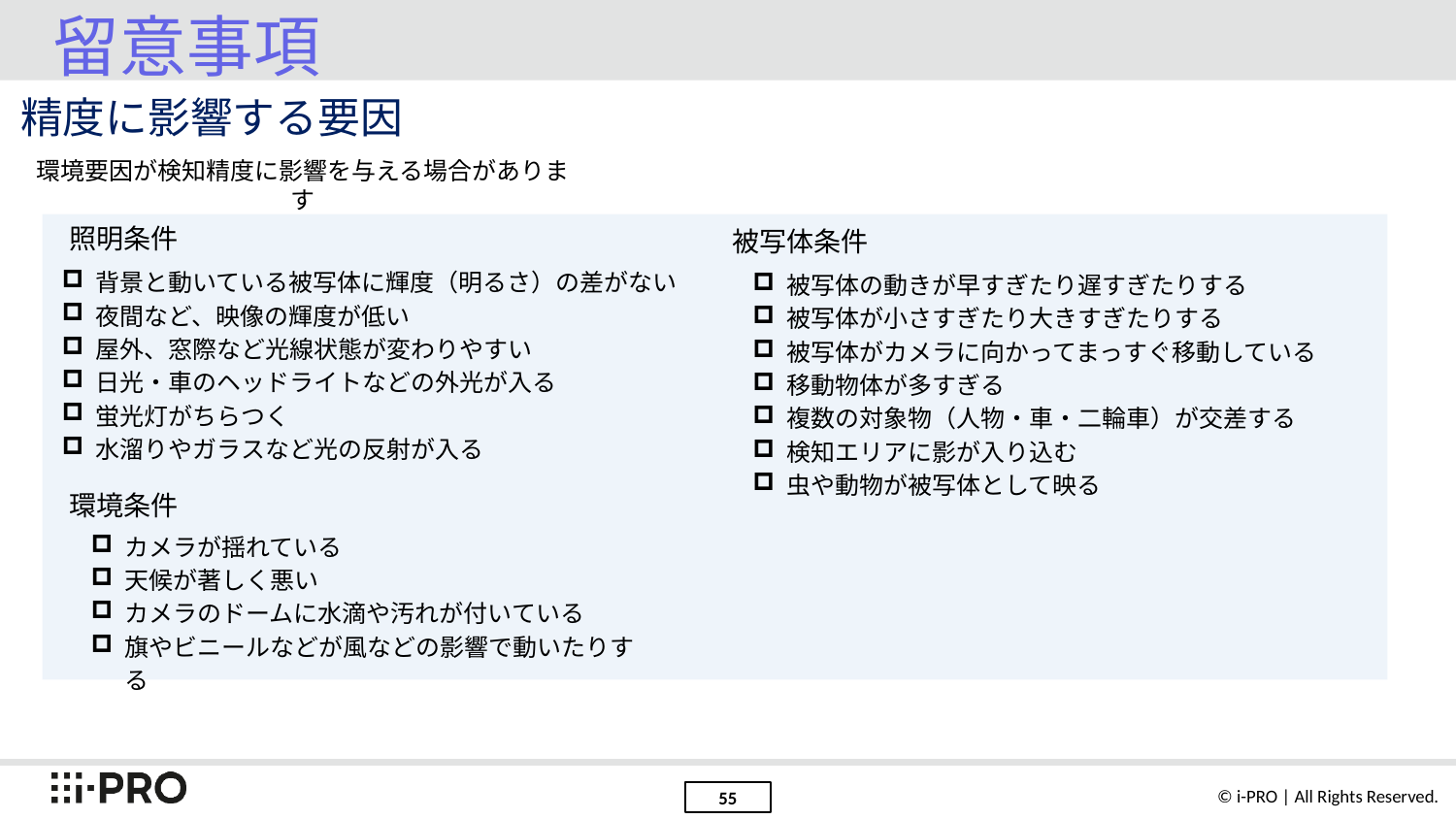

# 留意事項
精度に影響する要因
環境要因が検知精度に影響を与える場合があります

照明条件
被写体条件
背景と動いている被写体に輝度（明るさ）の差がない
夜間など、映像の輝度が低い
屋外、窓際など光線状態が変わりやすい
日光・車のヘッドライトなどの外光が入る
蛍光灯がちらつく
水溜りやガラスなど光の反射が入る
被写体の動きが早すぎたり遅すぎたりする
被写体が小さすぎたり大きすぎたりする
被写体がカメラに向かってまっすぐ移動している
移動物体が多すぎる
複数の対象物（人物・車・二輪車）が交差する
検知エリアに影が入り込む
虫や動物が被写体として映る
環境条件
カメラが揺れている
天候が著しく悪い
カメラのドームに水滴や汚れが付いている
旗やビニールなどが風などの影響で動いたりする